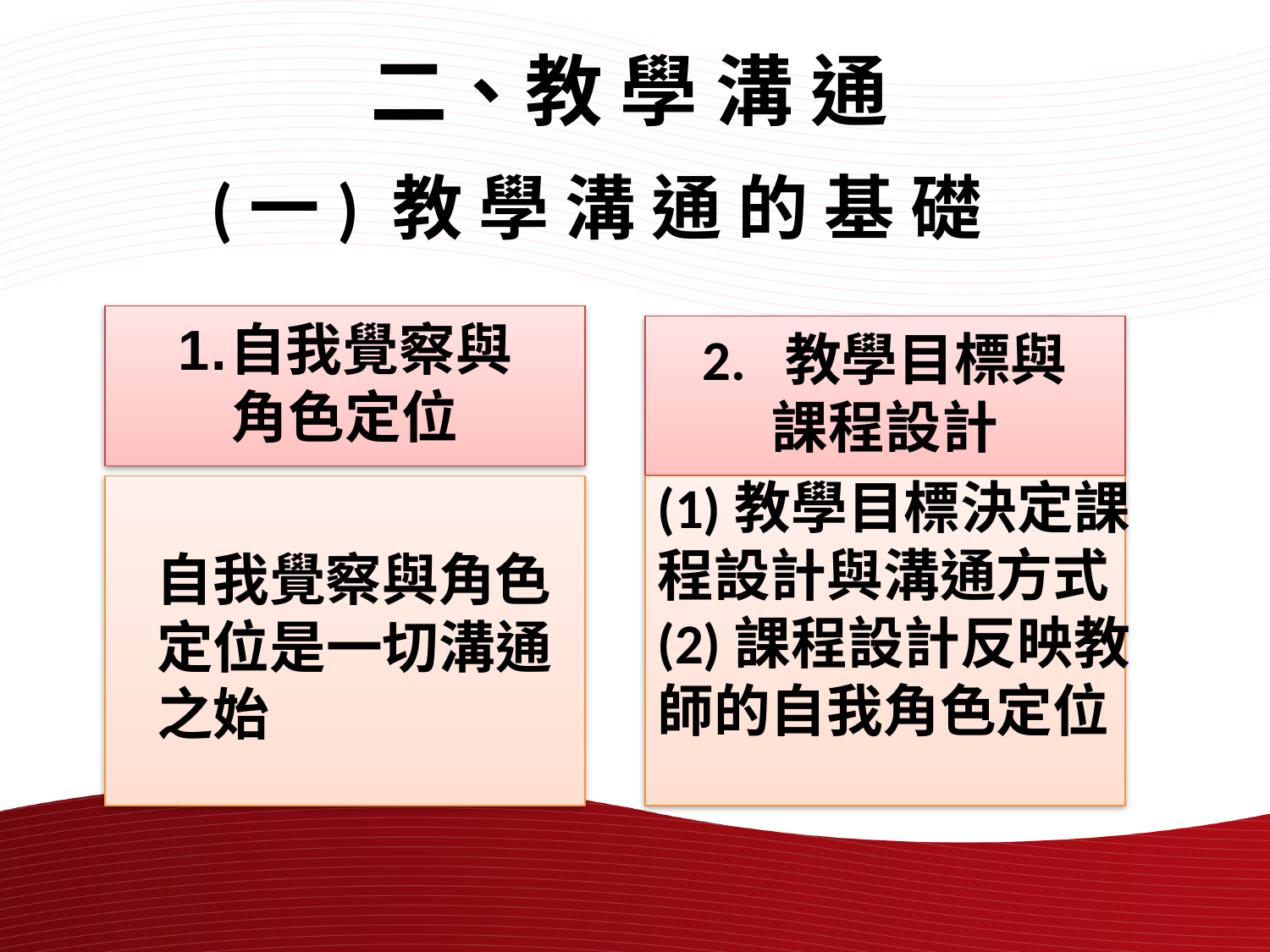

二、教 學 溝 通
(一) 教 學 溝 通 的 基 礎

自我覺察與
角色定位

2.  教學目標與
課程設計

  自我覺察與角色
  定位是一切溝通
  之始

(1)教學目標決定課
程設計與溝通方式
(2)課程設計反映教
師的自我角色定位